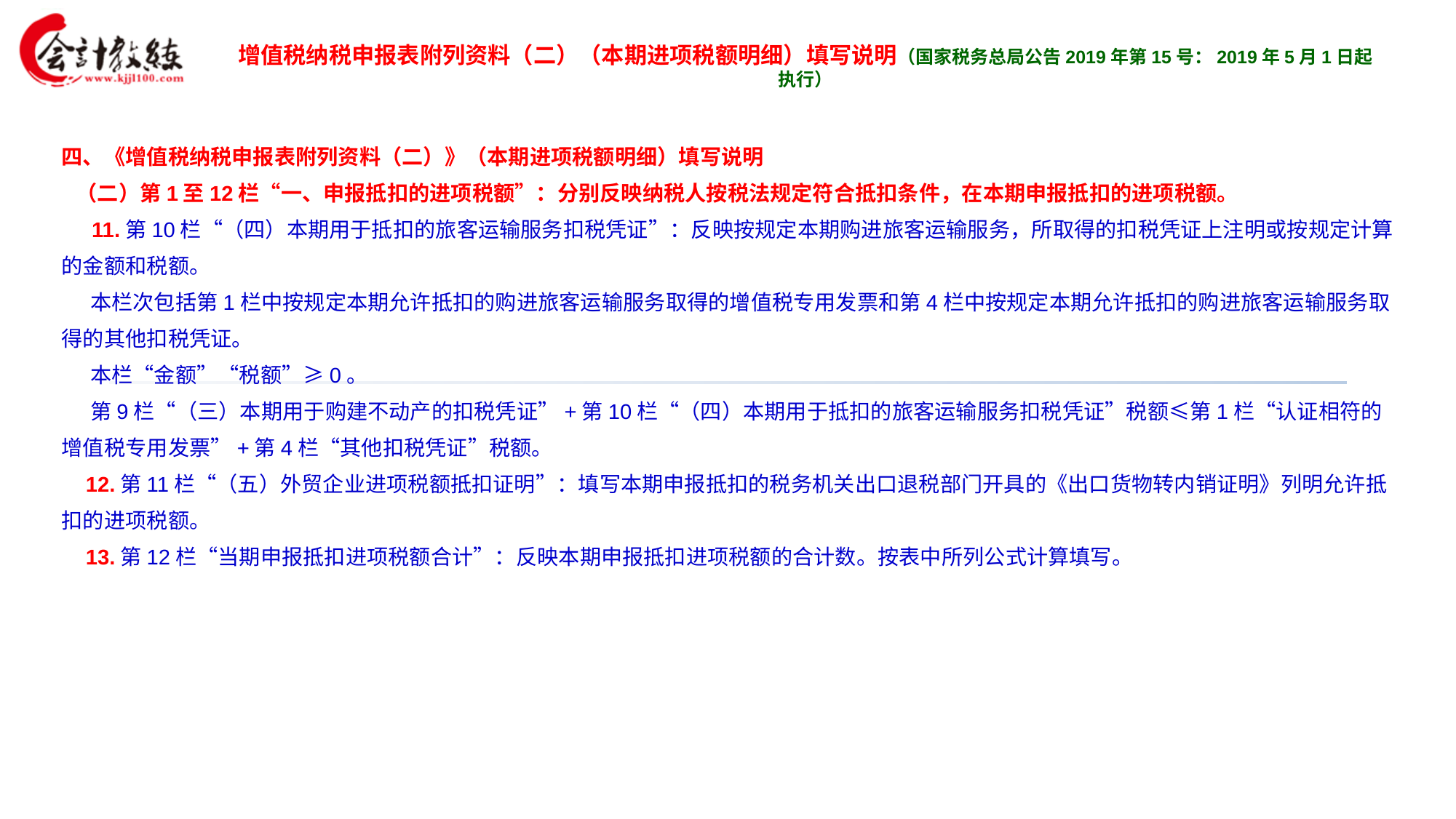

增值税纳税申报表附列资料（二）（本期进项税额明细）填写说明（国家税务总局公告2019年第15号：2019年5月1日起执行）
四、《增值税纳税申报表附列资料（二）》（本期进项税额明细）填写说明
  （二）第1至12栏“一、申报抵扣的进项税额”：分别反映纳税人按税法规定符合抵扣条件，在本期申报抵扣的进项税额。
     11.第10栏“（四）本期用于抵扣的旅客运输服务扣税凭证”：反映按规定本期购进旅客运输服务，所取得的扣税凭证上注明或按规定计算的金额和税额。
     本栏次包括第1栏中按规定本期允许抵扣的购进旅客运输服务取得的增值税专用发票和第4栏中按规定本期允许抵扣的购进旅客运输服务取得的其他扣税凭证。
     本栏“金额”“税额”≥0。
     第9栏“（三）本期用于购建不动产的扣税凭证”+第10栏“（四）本期用于抵扣的旅客运输服务扣税凭证”税额≤第1栏“认证相符的增值税专用发票”+第4栏“其他扣税凭证”税额。
    12.第11栏“（五）外贸企业进项税额抵扣证明”：填写本期申报抵扣的税务机关出口退税部门开具的《出口货物转内销证明》列明允许抵扣的进项税额。
    13.第12栏“当期申报抵扣进项税额合计”：反映本期申报抵扣进项税额的合计数。按表中所列公式计算填写。